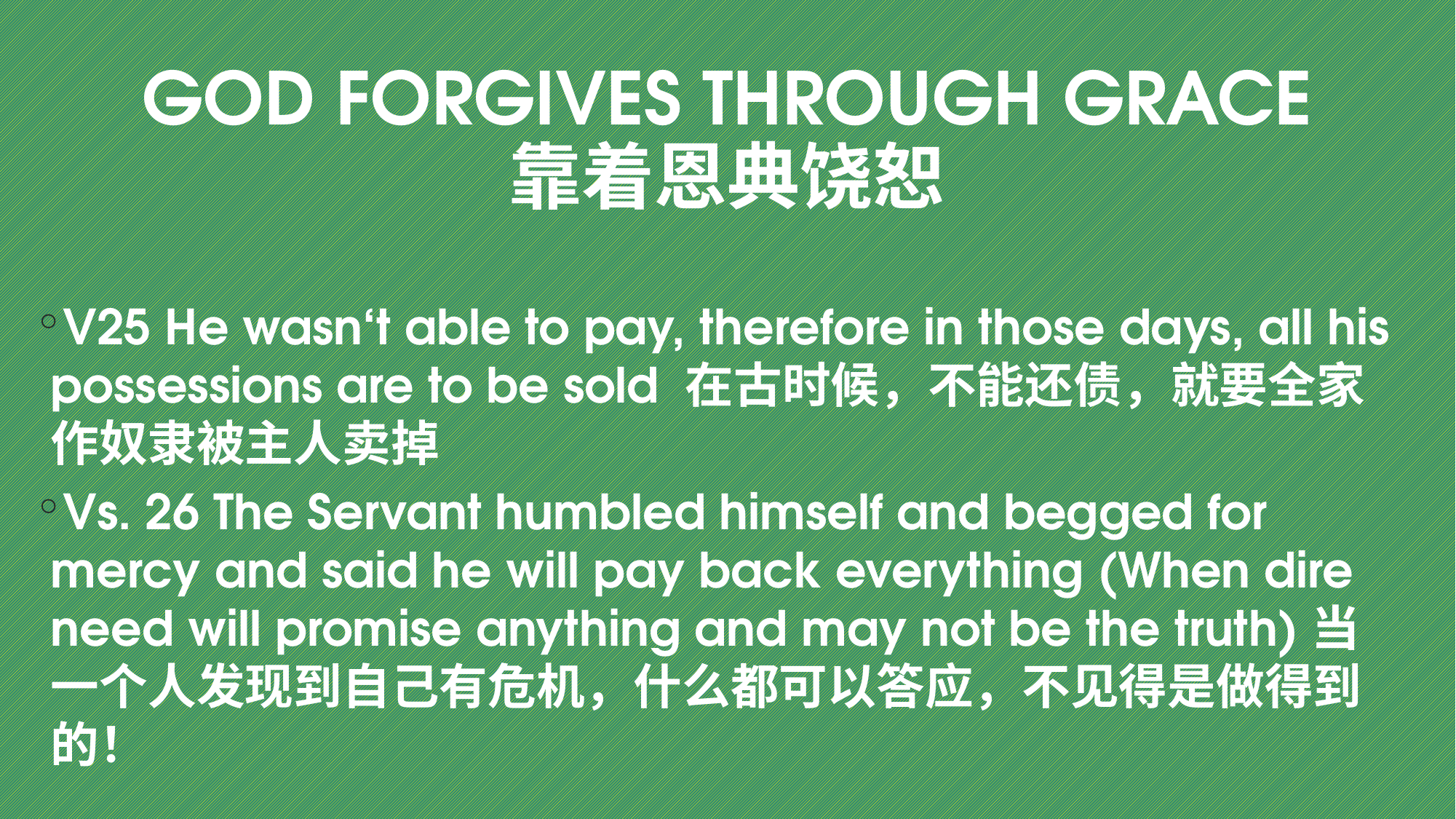

# GOD FORGIVES THROUGH GRACE 靠着恩典饶恕
V25 He wasn‘t able to pay, therefore in those days, all his possessions are to be sold 在古时候，不能还债，就要全家作奴隶被主人卖掉
Vs. 26 The Servant humbled himself and begged for mercy and said he will pay back everything (When dire need will promise anything and may not be the truth)当一个人发现到自己有危机，什么都可以答应，不见得是做得到的！